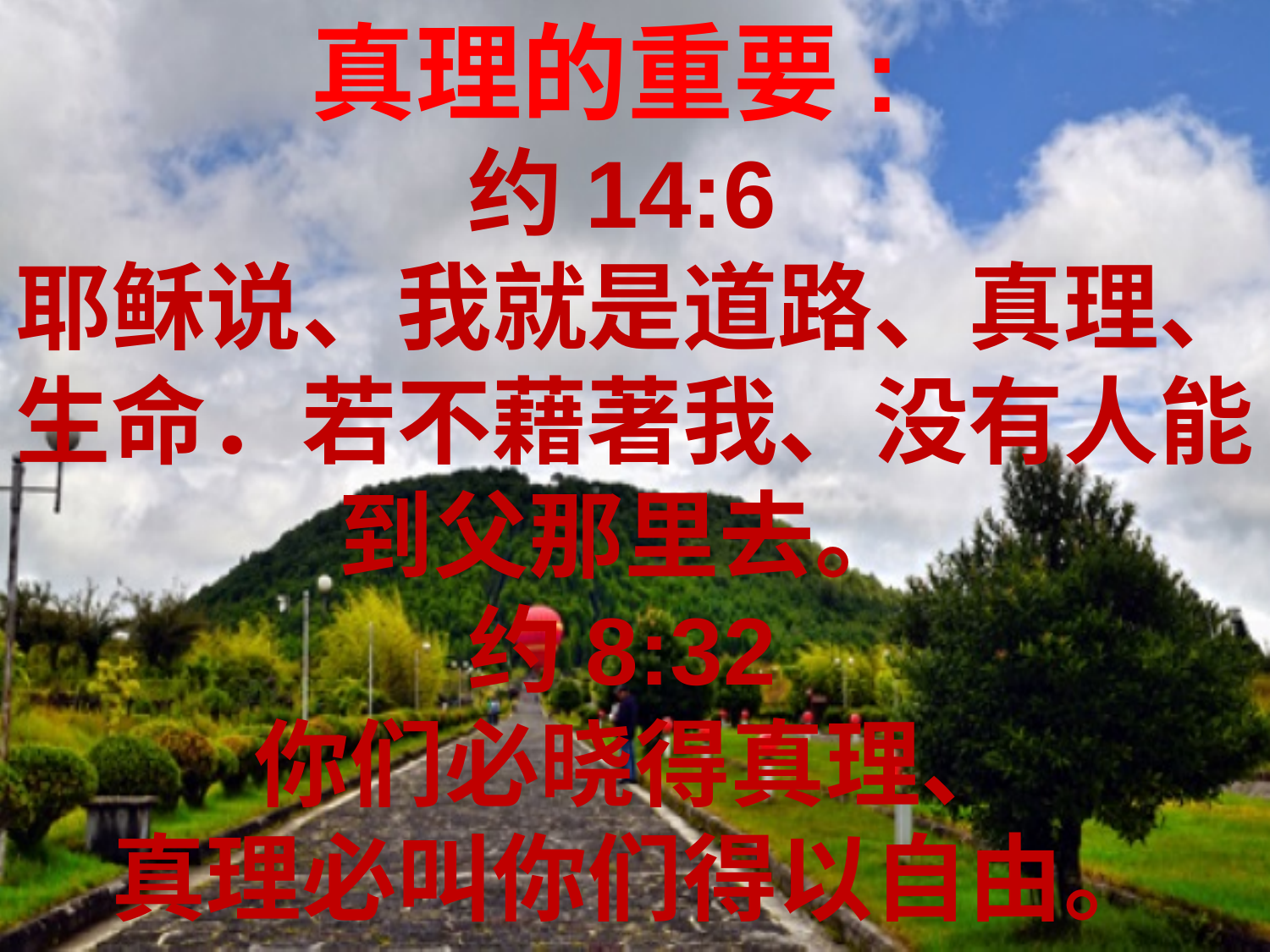

真理的重要:
约14:6
耶稣说、我就是道路、真理、生命．若不藉著我、没有人能到父那里去。
约8:32
你们必晓得真理、
真理必叫你们得以自由。